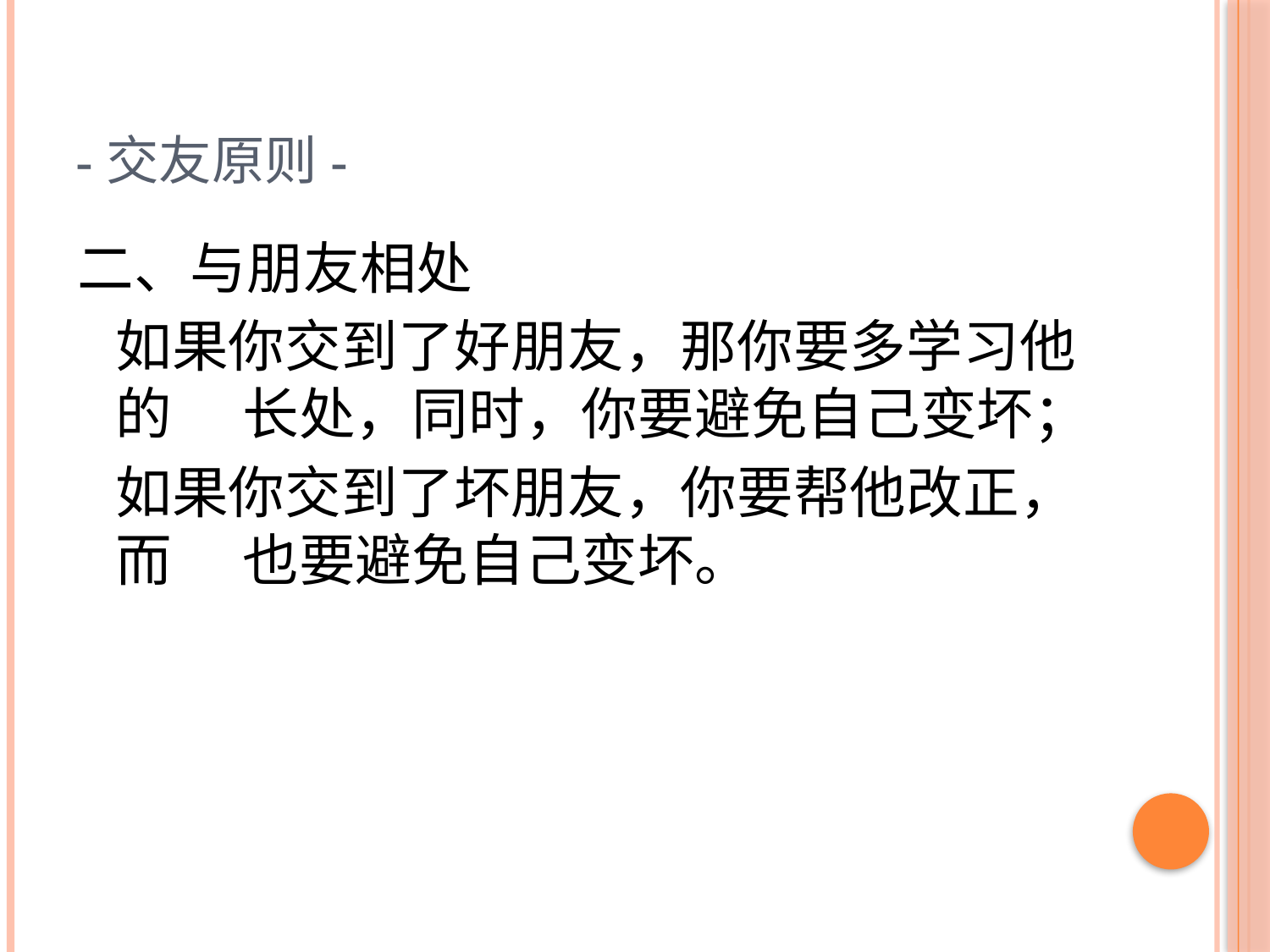

# -交友原则-
二、与朋友相处
	如果你交到了好朋友，那你要多学习他的	长处，同时，你要避免自己变坏；
	如果你交到了坏朋友，你要帮他改正，而	也要避免自己变坏。